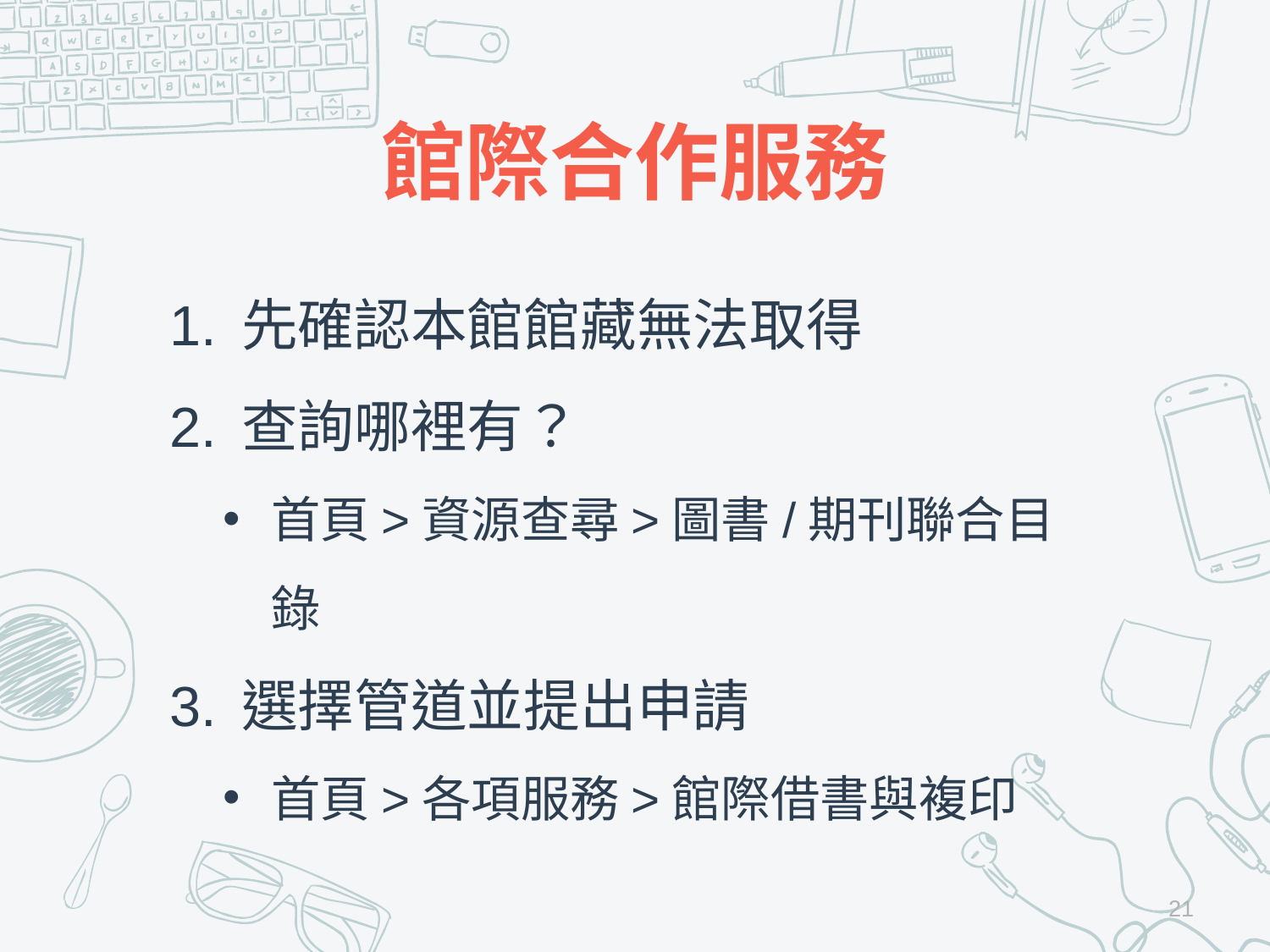

# 館際合作服務
先確認本館館藏無法取得
查詢哪裡有？
首頁>資源查尋>圖書/期刊聯合目錄
選擇管道並提出申請
首頁>各項服務>館際借書與複印
21